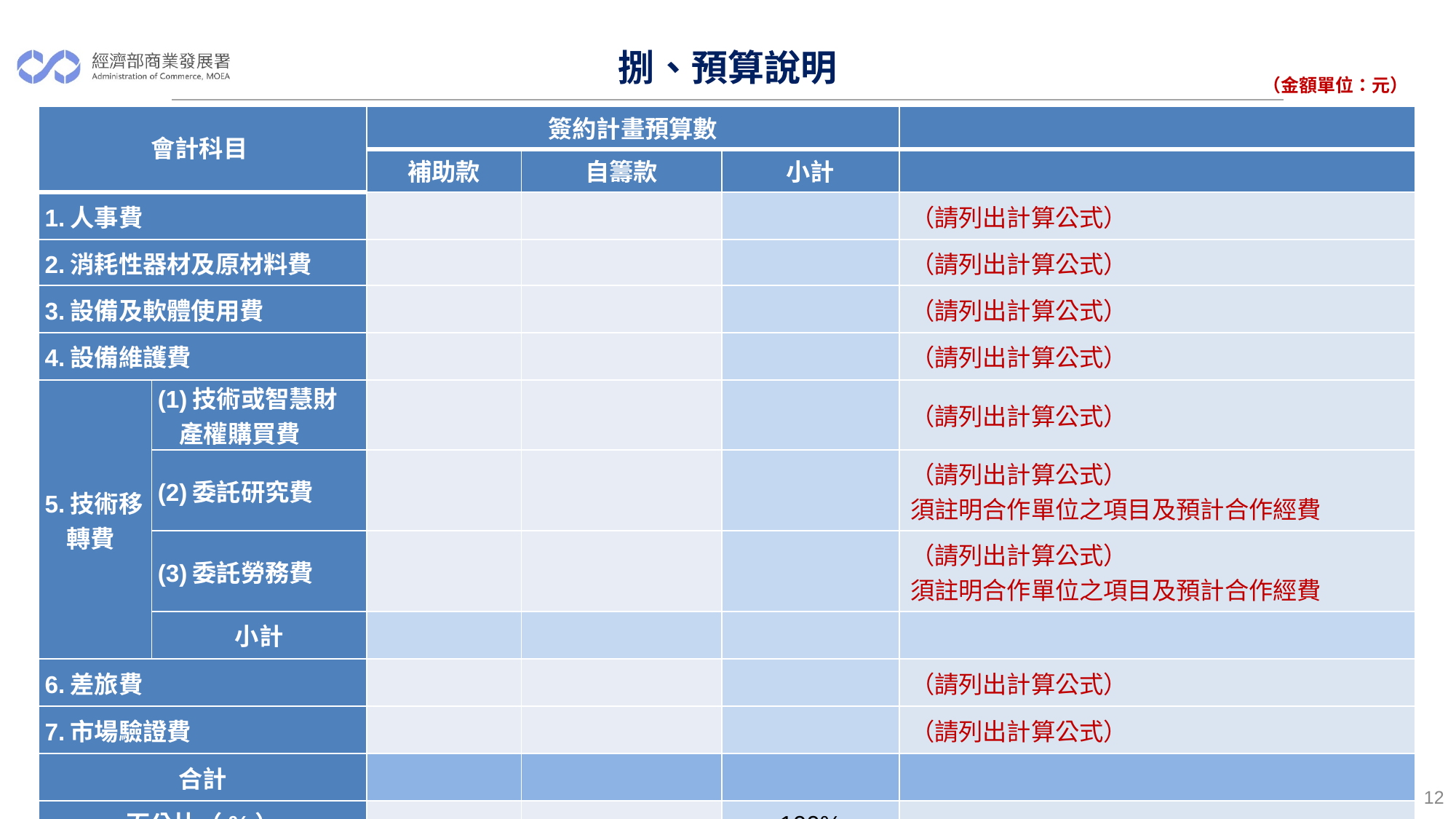

# 捌、預算說明
（金額單位：元）
| 會計科目 |  | 簽約計畫預算數 |  |  |  |
| --- | --- | --- | --- | --- | --- |
|  |  | 補助款 | 自籌款 | 小計 |  |
| 1.人事費 |  |  |  |  | （請列出計算公式） |
| 2.消耗性器材及原材料費 |  |  |  |  | （請列出計算公式） |
| 3.設備及軟體使用費 |  |  |  |  | （請列出計算公式） |
| 4.設備維護費 |  |  |  |  | （請列出計算公式） |
| 5.技術移轉費 | (1)技術或智慧財產權購買費 |  |  |  | （請列出計算公式） |
|  | (2)委託研究費 |  |  |  | （請列出計算公式） 須註明合作單位之項目及預計合作經費 |
|  | (3)委託勞務費 |  |  |  | （請列出計算公式） 須註明合作單位之項目及預計合作經費 |
|  | 小計 |  |  |  |  |
| 6.差旅費 |  |  |  |  | （請列出計算公式） |
| 7.市場驗證費 |  |  |  |  | （請列出計算公式） |
| 合計 |  |  |  |  |  |
| 百分比（%） |  |  |  | 100% |  |
12